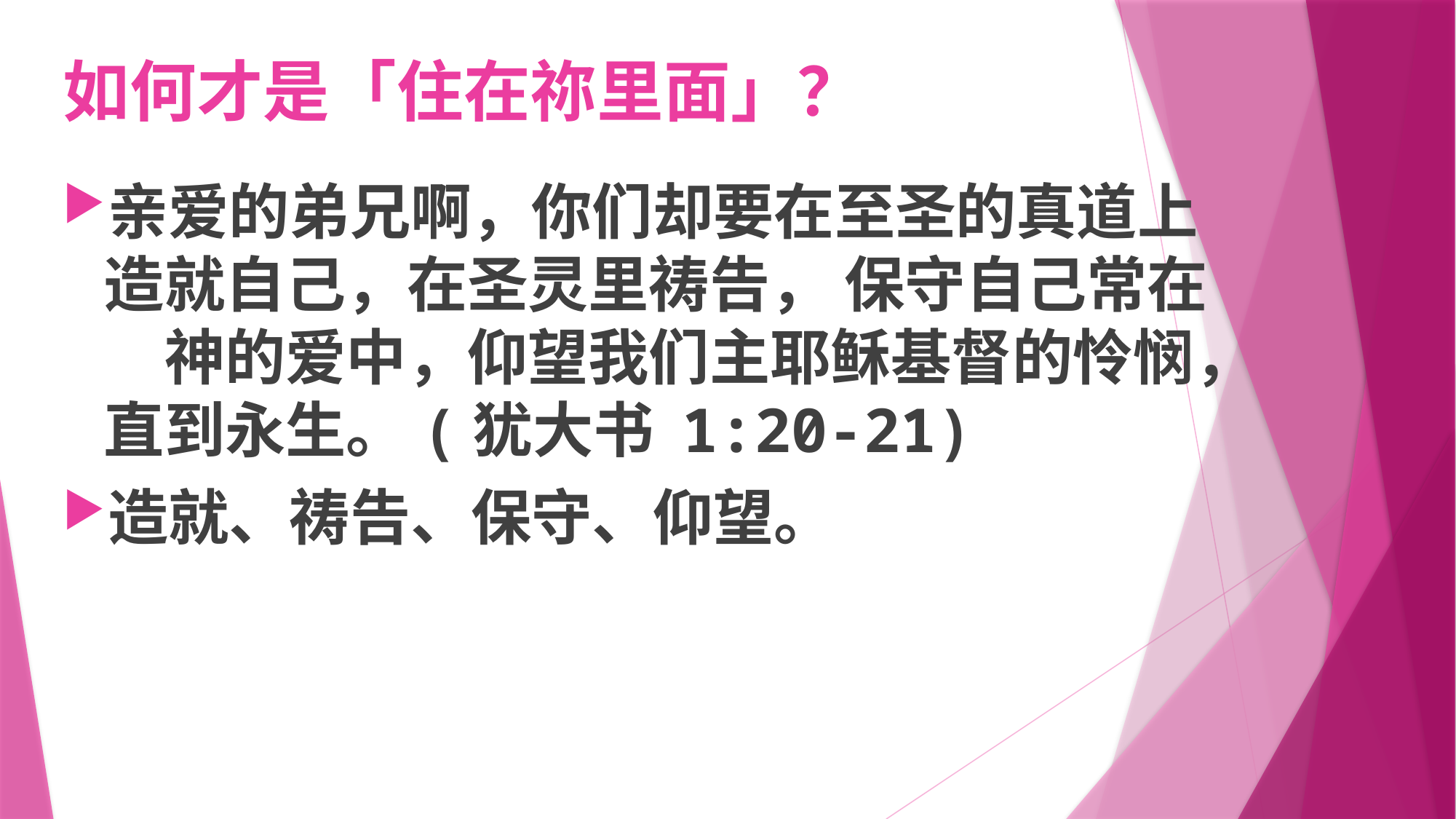

# 如何才是「住在祢里面」？
亲爱的弟兄啊，你们却要在至圣的真道上造就自己，在圣灵里祷告， 保守自己常在　神的爱中，仰望我们主耶稣基督的怜悯，直到永生。(犹大书 1:20-21)
造就、祷告、保守、仰望。